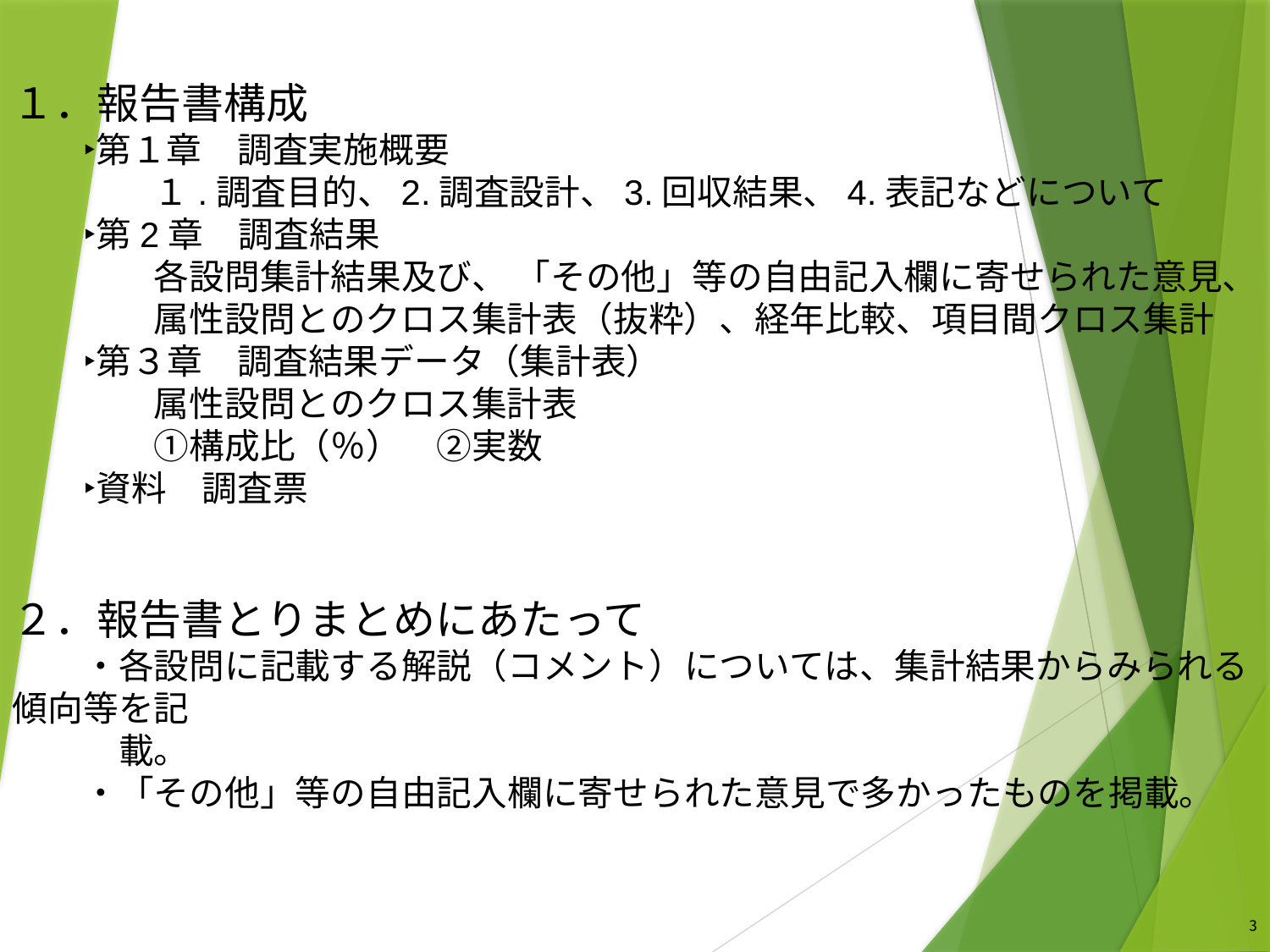

１．報告書構成
　　‣第１章　調査実施概要
　　　　１.調査目的、2.調査設計、3.回収結果、4.表記などについて
　　‣第2章　調査結果
　　　　各設問集計結果及び、 「その他」等の自由記入欄に寄せられた意見、
　　　　属性設問とのクロス集計表（抜粋）、経年比較、項目間クロス集計
　　‣第３章　調査結果データ（集計表）
　　　　属性設問とのクロス集計表
　　　　①構成比（％）　②実数
　　‣資料　調査票

２．報告書とりまとめにあたって
　　・各設問に記載する解説（コメント）については、集計結果からみられる傾向等を記
　　　載。
　　・「その他」等の自由記入欄に寄せられた意見で多かったものを掲載。

3